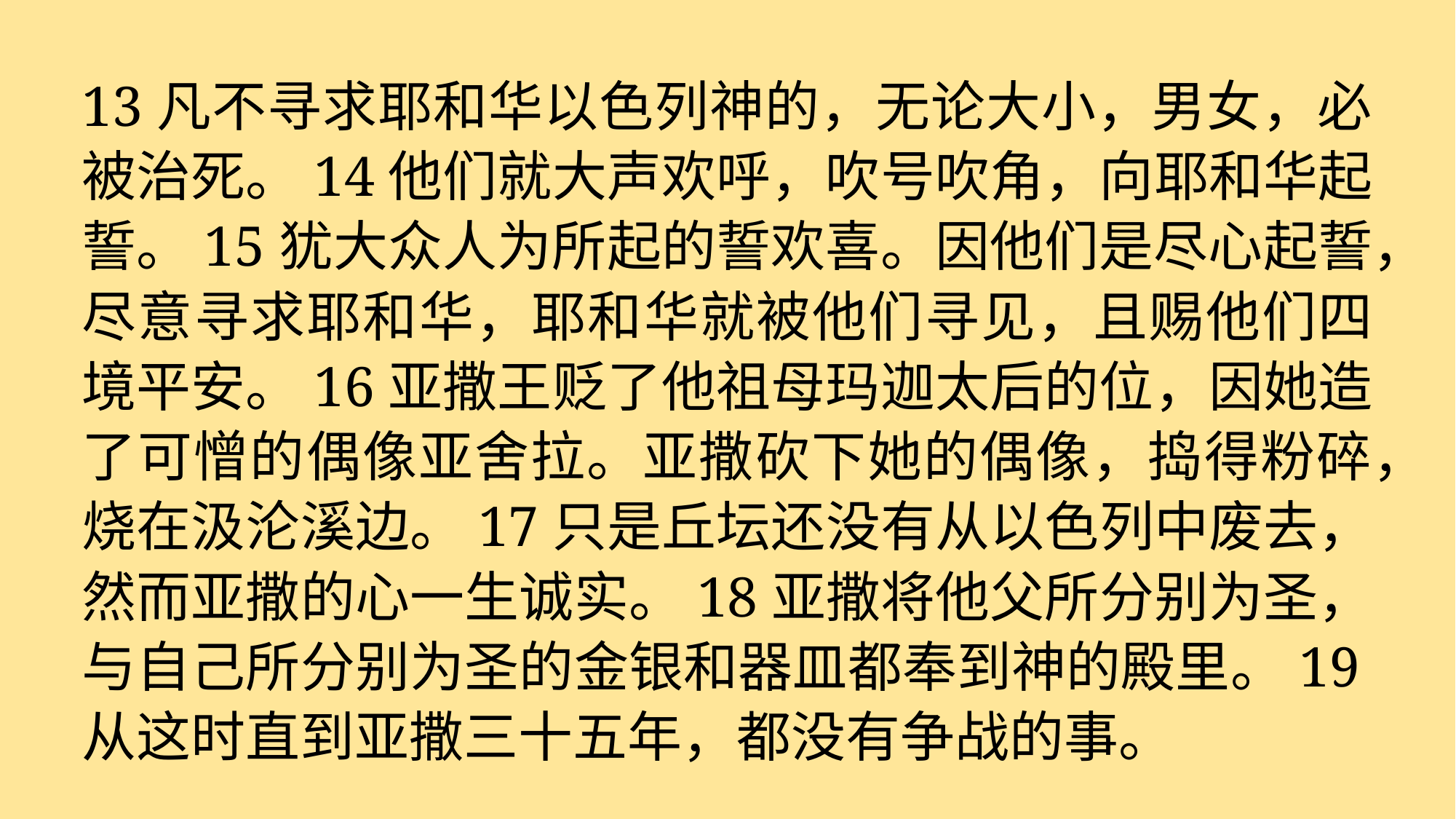

13凡不寻求耶和华以色列神的，无论大小，男女，必被治死。14他们就大声欢呼，吹号吹角，向耶和华起誓。15犹大众人为所起的誓欢喜。因他们是尽心起誓，尽意寻求耶和华，耶和华就被他们寻见，且赐他们四境平安。16亚撒王贬了他祖母玛迦太后的位，因她造了可憎的偶像亚舍拉。亚撒砍下她的偶像，捣得粉碎，烧在汲沦溪边。17只是丘坛还没有从以色列中废去，然而亚撒的心一生诚实。18亚撒将他父所分别为圣，与自己所分别为圣的金银和器皿都奉到神的殿里。19从这时直到亚撒三十五年，都没有争战的事。